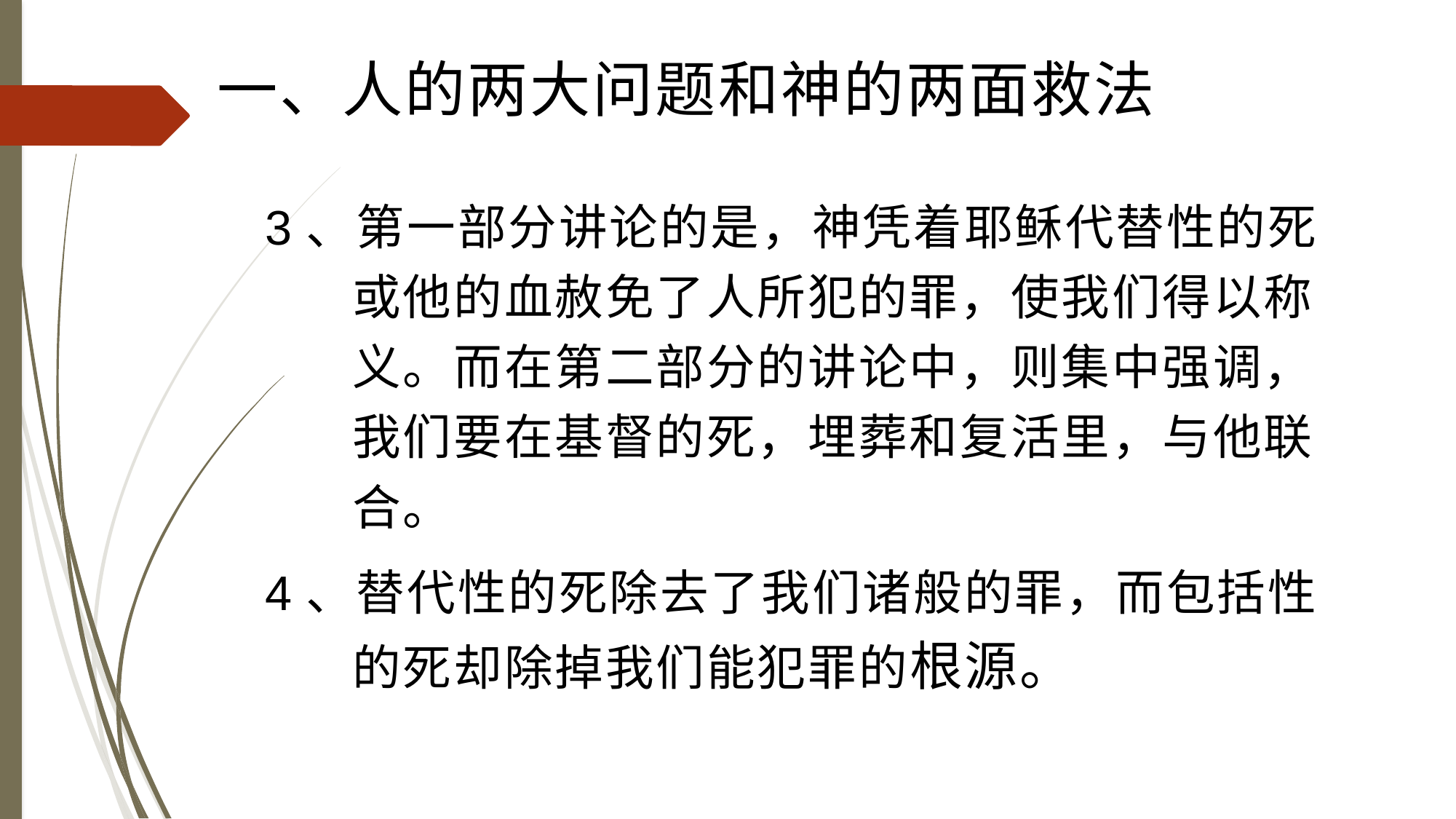

# 一、人的两大问题和神的两面救法
3、第一部分讲论的是，神凭着耶稣代替性的死或他的血赦免了人所犯的罪，使我们得以称义。而在第二部分的讲论中，则集中强调，我们要在基督的死，埋葬和复活里，与他联合。
4、替代性的死除去了我们诸般的罪，而包括性的死却除掉我们能犯罪的根源。